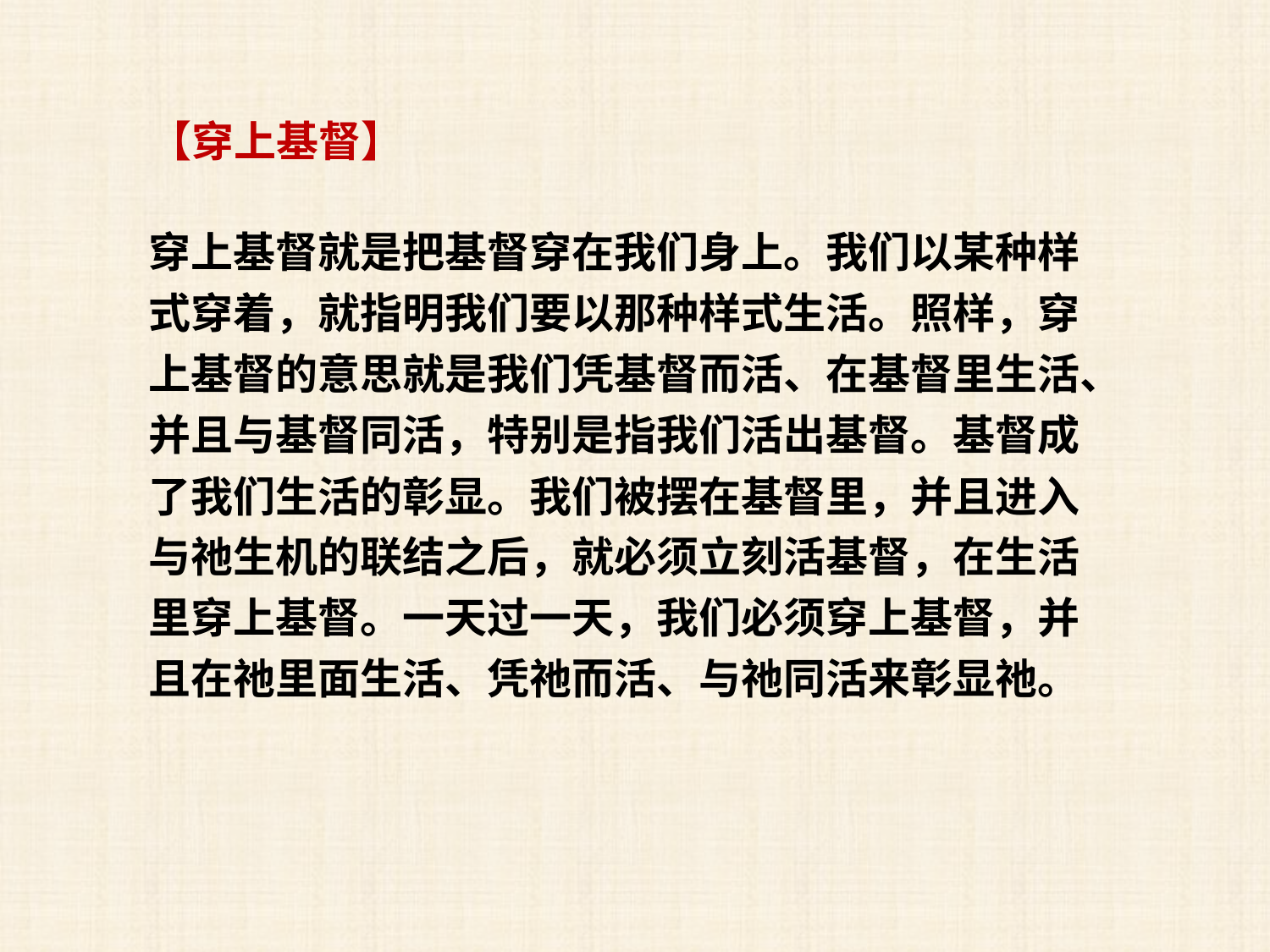

【穿上基督】
穿上基督就是把基督穿在我们身上。我们以某种样式穿着，就指明我们要以那种样式生活。照样，穿上基督的意思就是我们凭基督而活、在基督里生活、并且与基督同活，特别是指我们活出基督。基督成了我们生活的彰显。我们被摆在基督里，并且进入与祂生机的联结之后，就必须立刻活基督，在生活里穿上基督。一天过一天，我们必须穿上基督，并且在祂里面生活、凭祂而活、与祂同活来彰显祂。